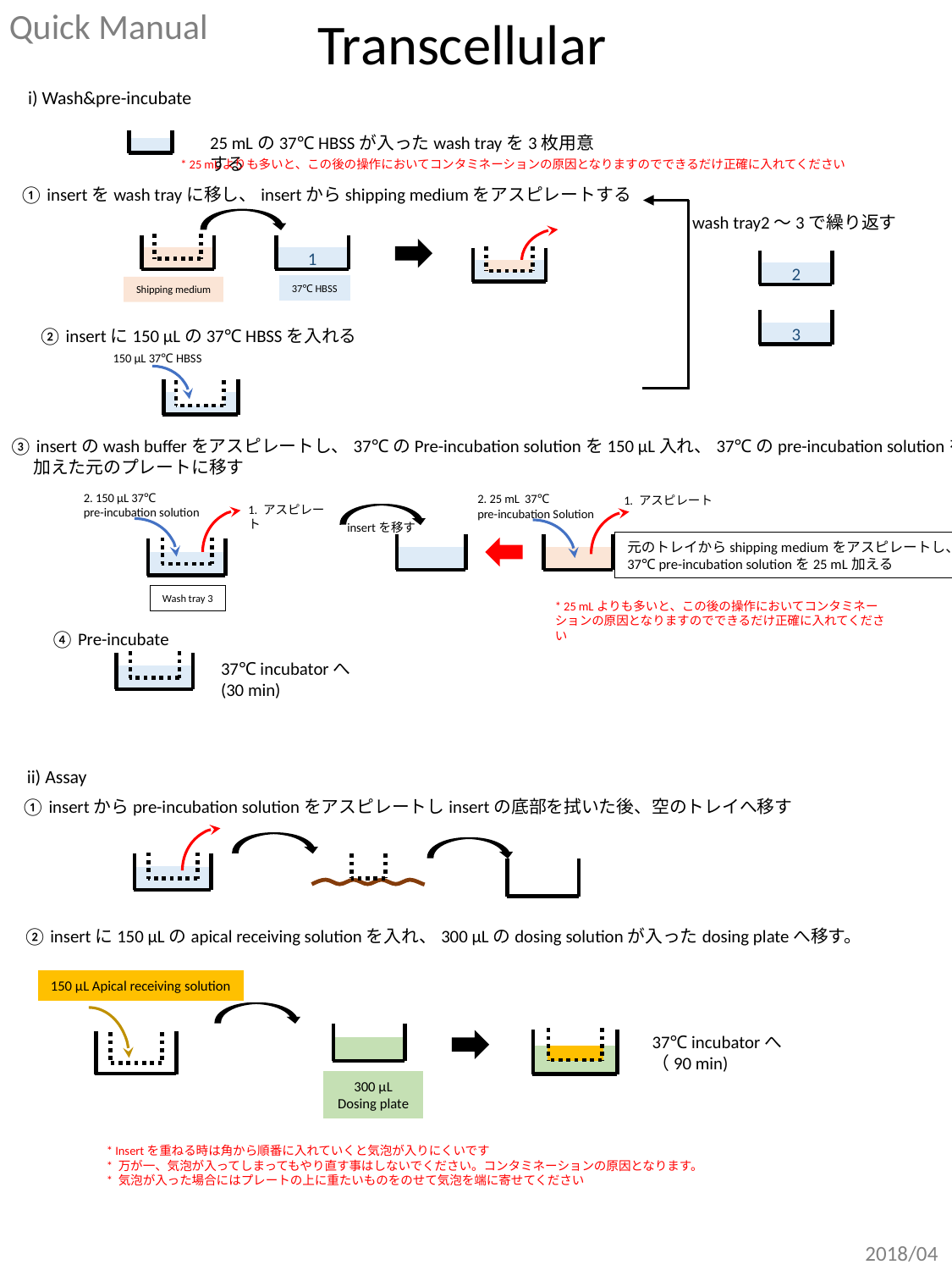

Quick Manual
Transcellular
i) Wash&pre-incubate
25 mLの37℃ HBSSが入ったwash trayを3枚用意する

* 25 mLよりも多いと、この後の操作においてコンタミネーションの原因となりますのでできるだけ正確に入れてください
① insertをwash trayに移し、insertからshipping mediumをアスピレートする
wash tray2～3で繰り返す
2
3

Shipping medium
1
37℃ HBSS

② insertに150 μLの37℃ HBSSを入れる
150 μL 37℃ HBSS

③ insertのwash bufferをアスピレートし、37℃のPre-incubation solutionを150 μL入れ、37℃のpre-incubation solutionを
     加えた元のプレートに移す
2. 150 μL 37℃
pre-incubation solution
2. 25 mL  37℃
pre-incubation Solution
1. アスピレート
1. アスピレート

insertを移す

元のトレイからshipping mediumをアスピレートし、
37℃ pre-incubation solutionを25 mL加える

Wash tray 3
* 25 mLよりも多いと、この後の操作においてコンタミネーションの原因となりますのでできるだけ正確に入れてください
④ Pre-incubate
37℃ incubatorへ
(30 min)

ii) Assay
 ① insertからpre-incubation solutionをアスピレートしinsertの底部を拭いた後、空のトレイへ移す

 ② insertに150 μLのapical receiving solutionを入れ、300 μLのdosing solutionが入ったdosing plateへ移す。
150 μL Apical receiving solution

37℃ incubatorへ
（90 min)

300 μL Dosing plate
* Insertを重ねる時は角から順番に入れていくと気泡が入りにくいです
* 万が一、気泡が入ってしまってもやり直す事はしないでください。コンタミネーションの原因となります。
* 気泡が入った場合にはプレートの上に重たいものをのせて気泡を端に寄せてください
2018/04